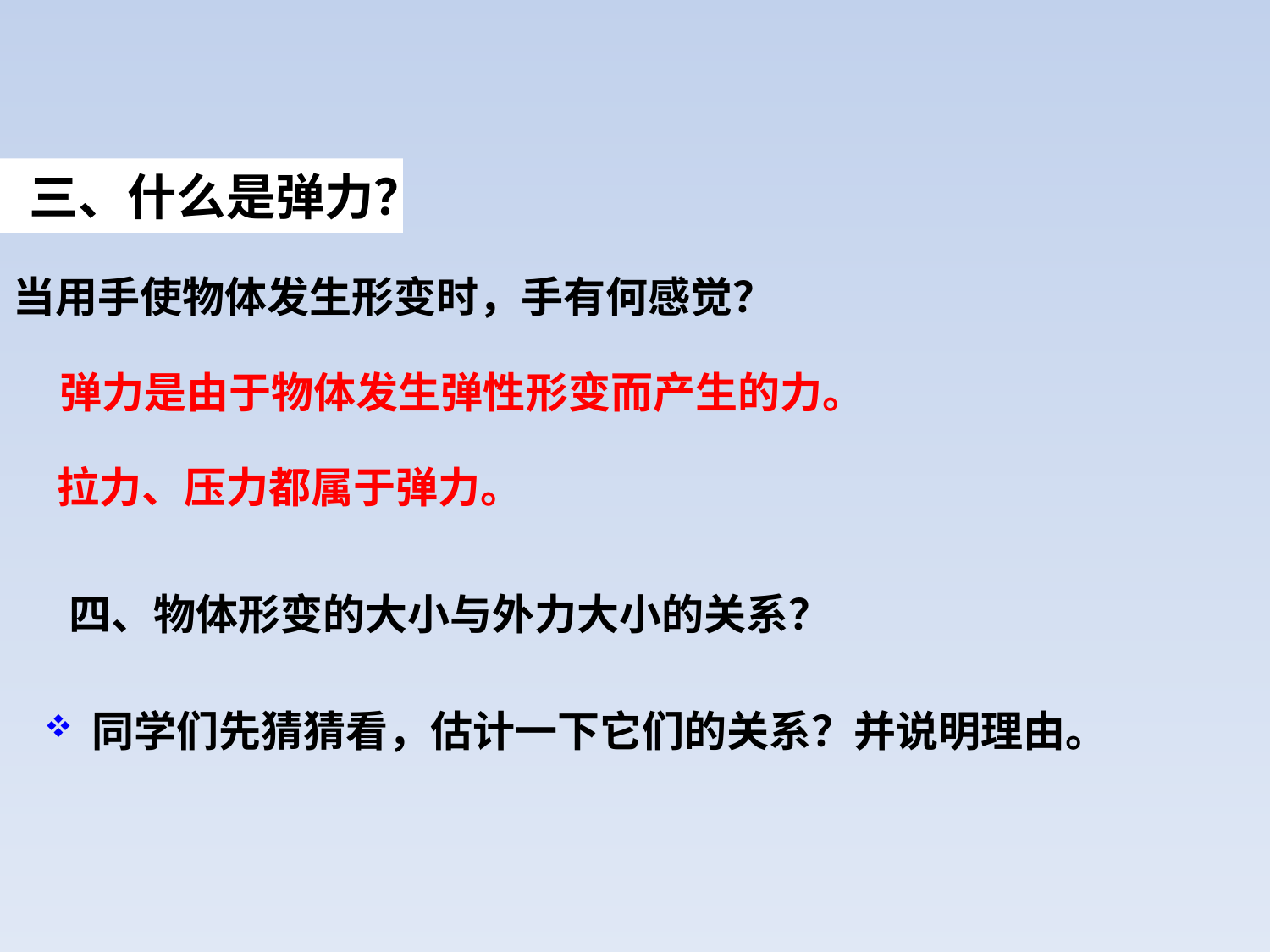

三、什么是弹力？
当用手使物体发生形变时，手有何感觉？
弹力是由于物体发生弹性形变而产生的力。
拉力、压力都属于弹力。
四、物体形变的大小与外力大小的关系？
同学们先猜猜看，估计一下它们的关系？并说明理由。